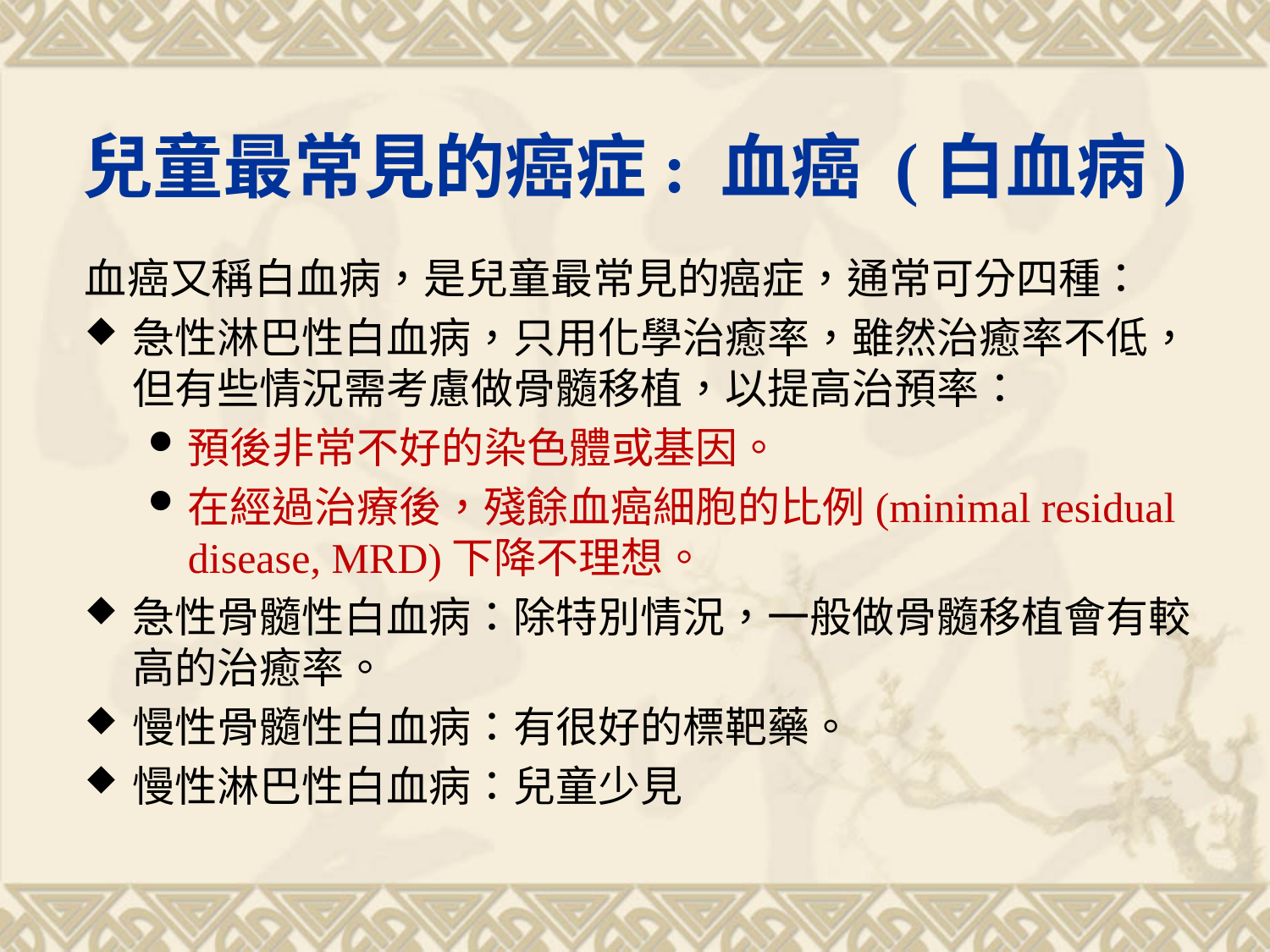

# 兒童最常見的癌症: 血癌 (白血病)
血癌又稱白血病，是兒童最常見的癌症，通常可分四種：
急性淋巴性白血病，只用化學治癒率，雖然治癒率不低，但有些情況需考慮做骨髓移植，以提高治預率：
預後非常不好的染色體或基因。
在經過治療後，殘餘血癌細胞的比例(minimal residual   disease, MRD)下降不理想。
急性骨髓性白血病：除特別情況，一般做骨髓移植會有較高的治癒率。
慢性骨髓性白血病：有很好的標靶藥。
慢性淋巴性白血病：兒童少見